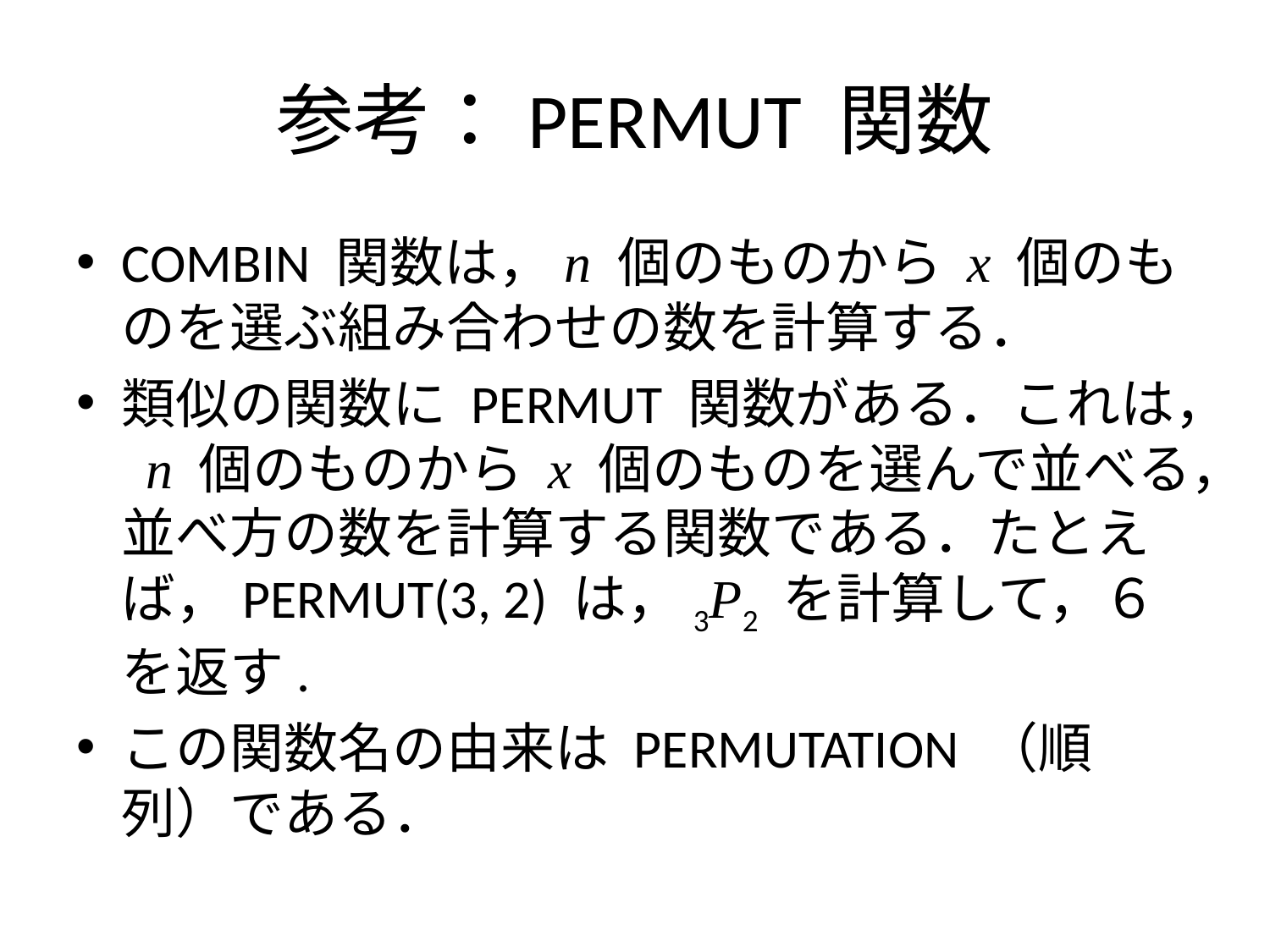

# 参考：PERMUT 関数
COMBIN 関数は，n 個のものから x 個のものを選ぶ組み合わせの数を計算する．
類似の関数に PERMUT 関数がある．これは， n 個のものから x 個のものを選んで並べる，並べ方の数を計算する関数である．たとえば，PERMUT(3, 2) は，3P2 を計算して，６を返す.
この関数名の由来は PERMUTATION （順列）である．